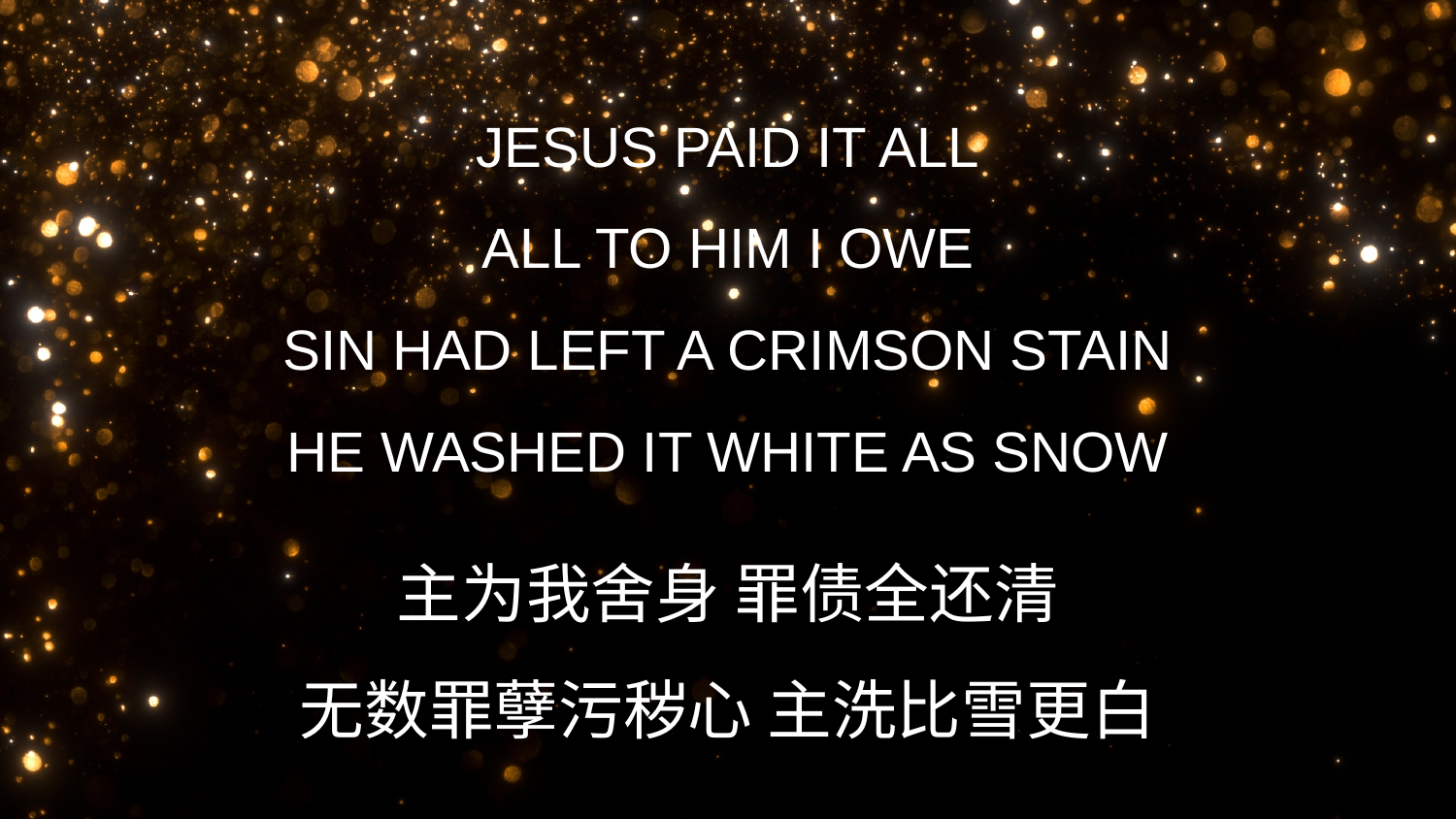

Jesus paid it all
All to Him I owe
Sin had left a crimson stain
He washed it white as snow
# 主为我舍身 罪债全还清 无数罪孽污秽心 主洗比雪更白